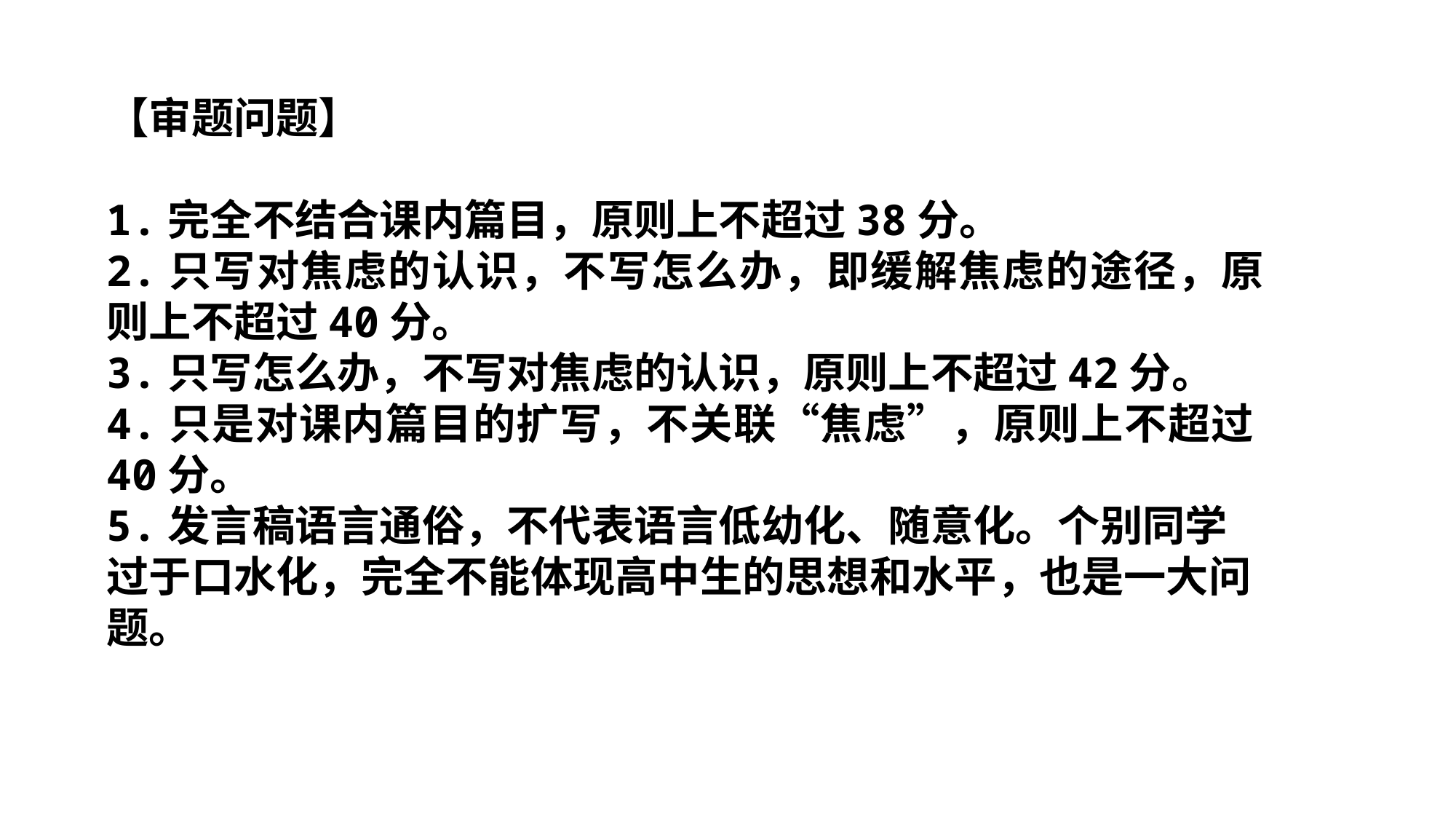

【审题问题】

1.完全不结合课内篇目，原则上不超过38分。
2.只写对焦虑的认识，不写怎么办，即缓解焦虑的途径，原则上不超过40分。
3.只写怎么办，不写对焦虑的认识，原则上不超过42分。
4.只是对课内篇目的扩写，不关联“焦虑”，原则上不超过40分。
5.发言稿语言通俗，不代表语言低幼化、随意化。个别同学过于口水化，完全不能体现高中生的思想和水平，也是一大问题。